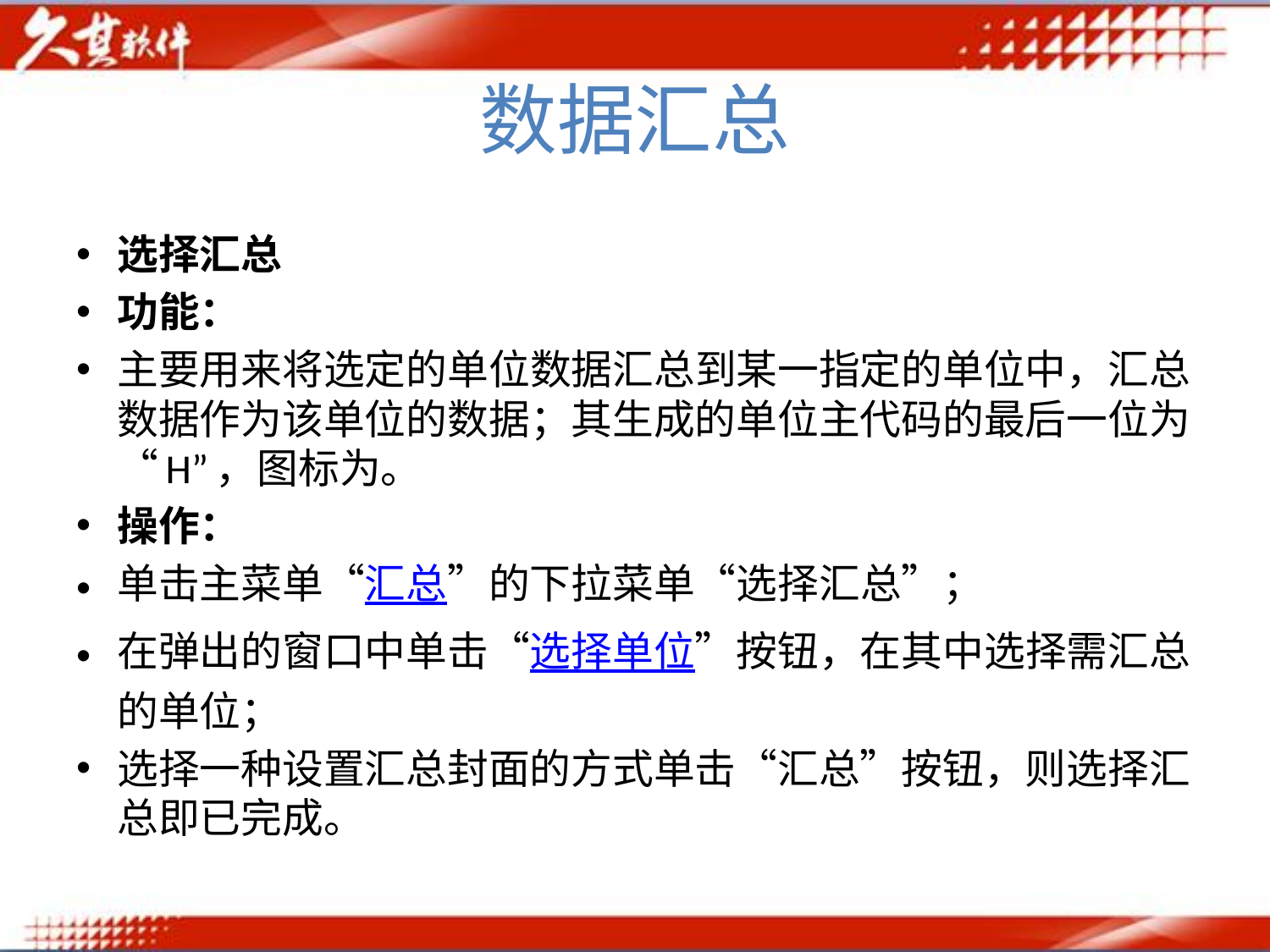

# 数据汇总
选择汇总
功能：
主要用来将选定的单位数据汇总到某一指定的单位中，汇总数据作为该单位的数据；其生成的单位主代码的最后一位为“H”，图标为。
操作：
单击主菜单“汇总”的下拉菜单“选择汇总”；
在弹出的窗口中单击“选择单位”按钮，在其中选择需汇总的单位；
选择一种设置汇总封面的方式单击“汇总”按钮，则选择汇总即已完成。